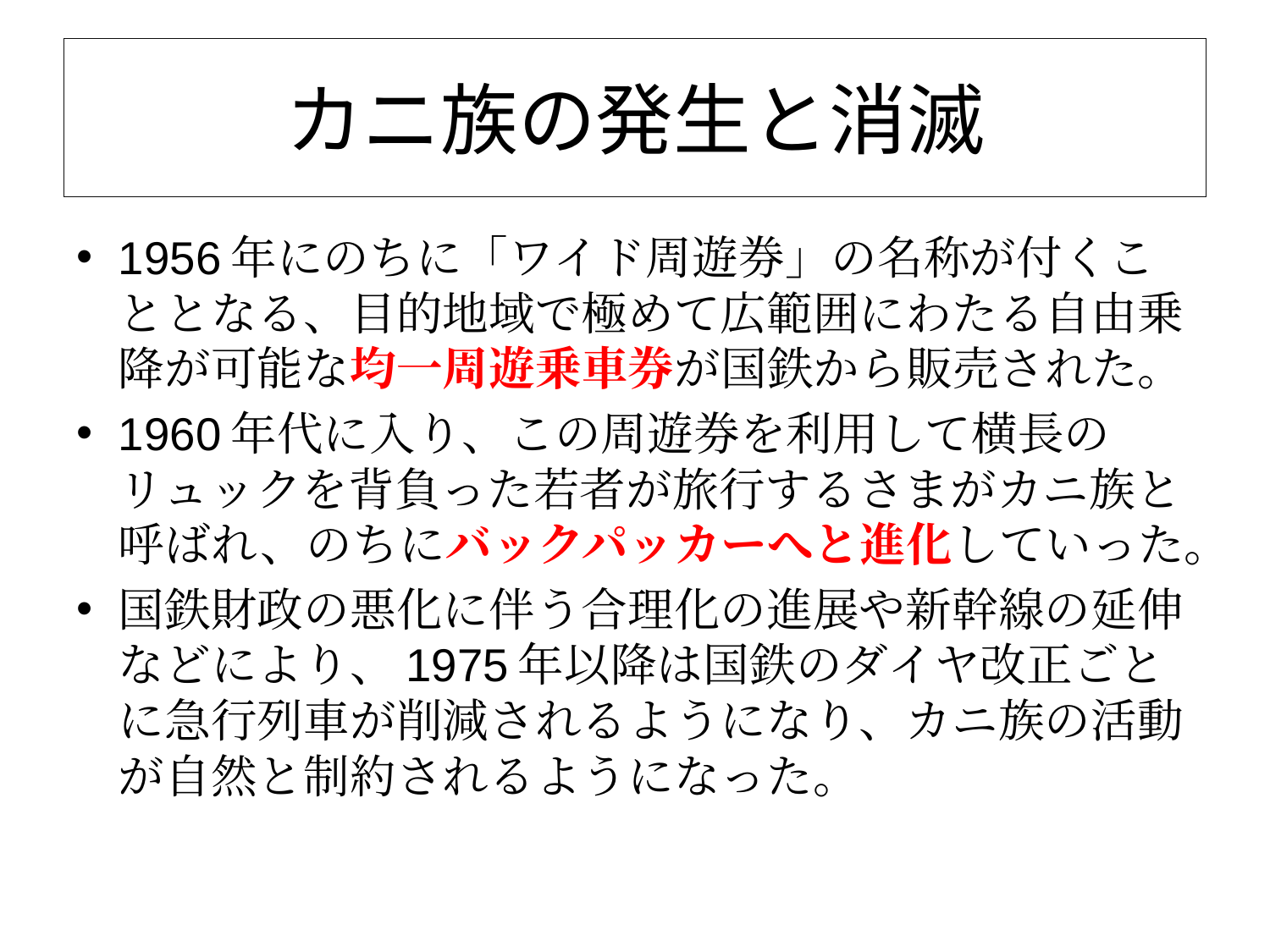

# カニ族の発生と消滅
1956年にのちに「ワイド周遊券」の名称が付くこととなる、目的地域で極めて広範囲にわたる自由乗降が可能な均一周遊乗車券が国鉄から販売された。
1960年代に入り、この周遊券を利用して横長のリュックを背負った若者が旅行するさまがカニ族と呼ばれ、のちにバックパッカーへと進化していった。
国鉄財政の悪化に伴う合理化の進展や新幹線の延伸などにより、1975年以降は国鉄のダイヤ改正ごとに急行列車が削減されるようになり、カニ族の活動が自然と制約されるようになった。